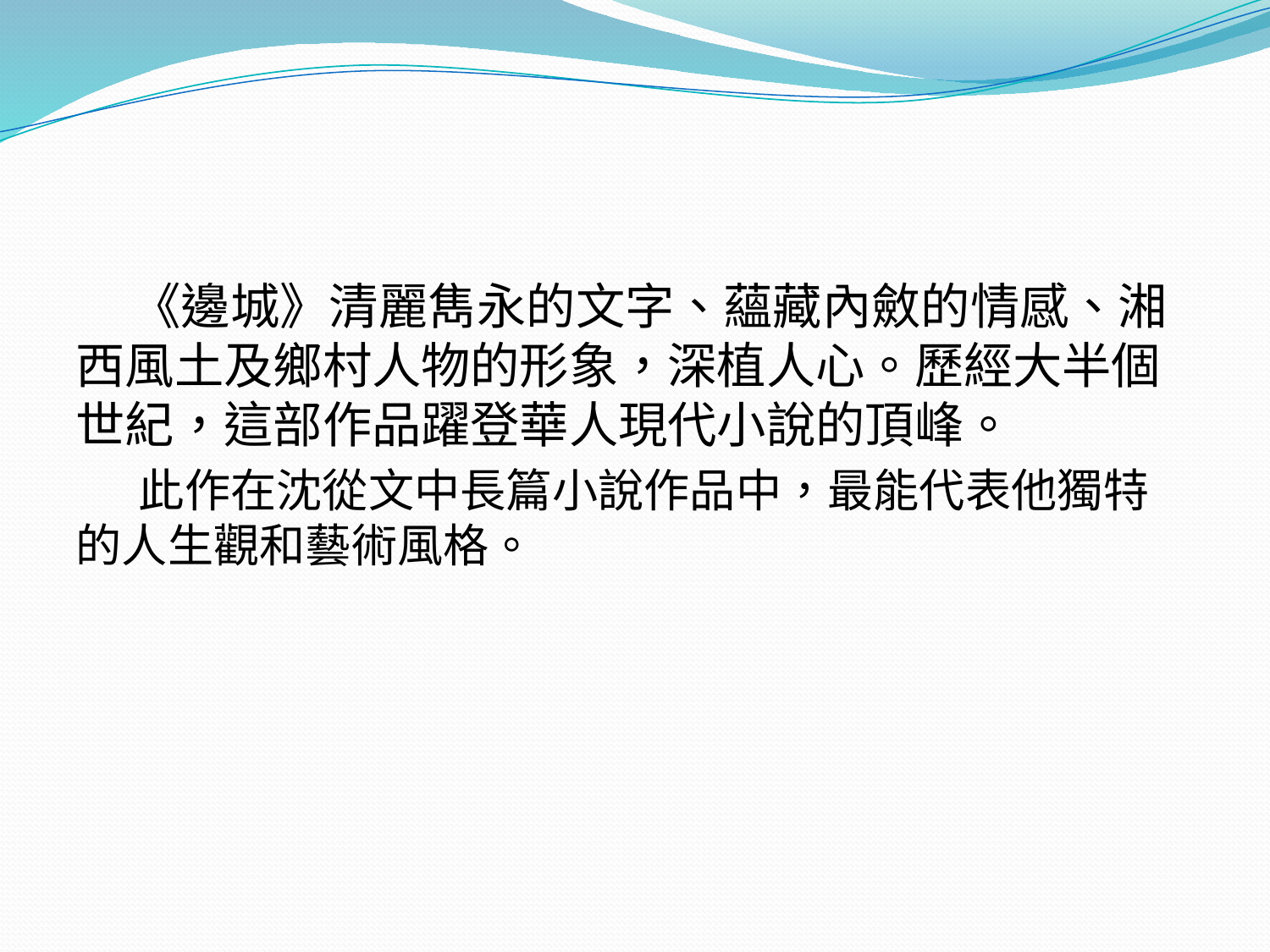

#
    《邊城》清麗雋永的文字、蘊藏內斂的情感、湘西風土及鄉村人物的形象，深植人心。歷經大半個世紀，這部作品躍登華人現代小說的頂峰。
     此作在沈從文中長篇小說作品中，最能代表他獨特的人生觀和藝術風格。